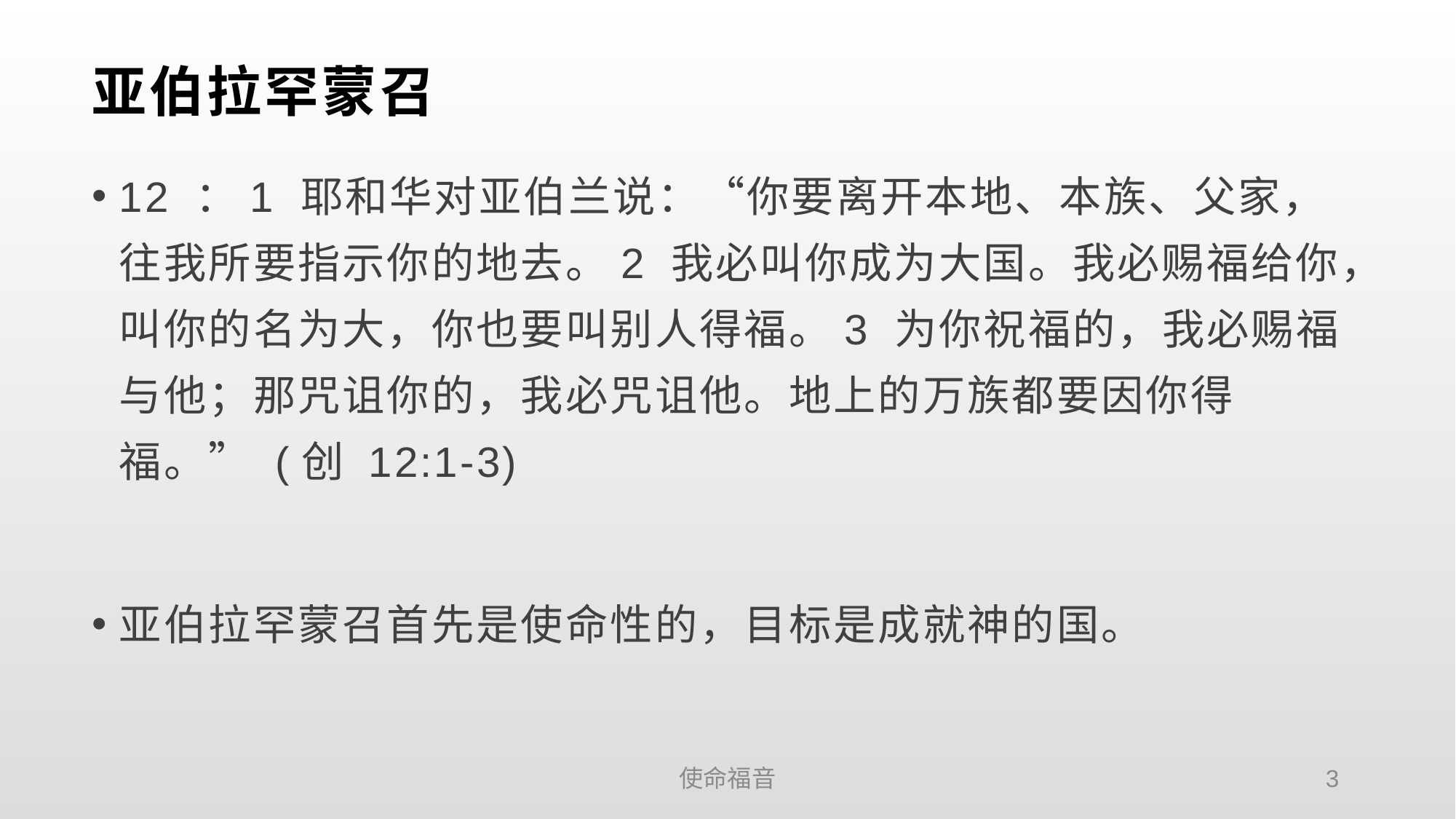

# 亚伯拉罕蒙召
12 ：1 耶和华对亚伯兰说：“你要离开本地、本族、父家，往我所要指示你的地去。2 我必叫你成为大国。我必赐福给你，叫你的名为大，你也要叫别人得福。3 为你祝福的，我必赐福与他；那咒诅你的，我必咒诅他。地上的万族都要因你得福。” (创 12:1-3)

亚伯拉罕蒙召首先是使命性的，目标是成就神的国。
使命福音
3